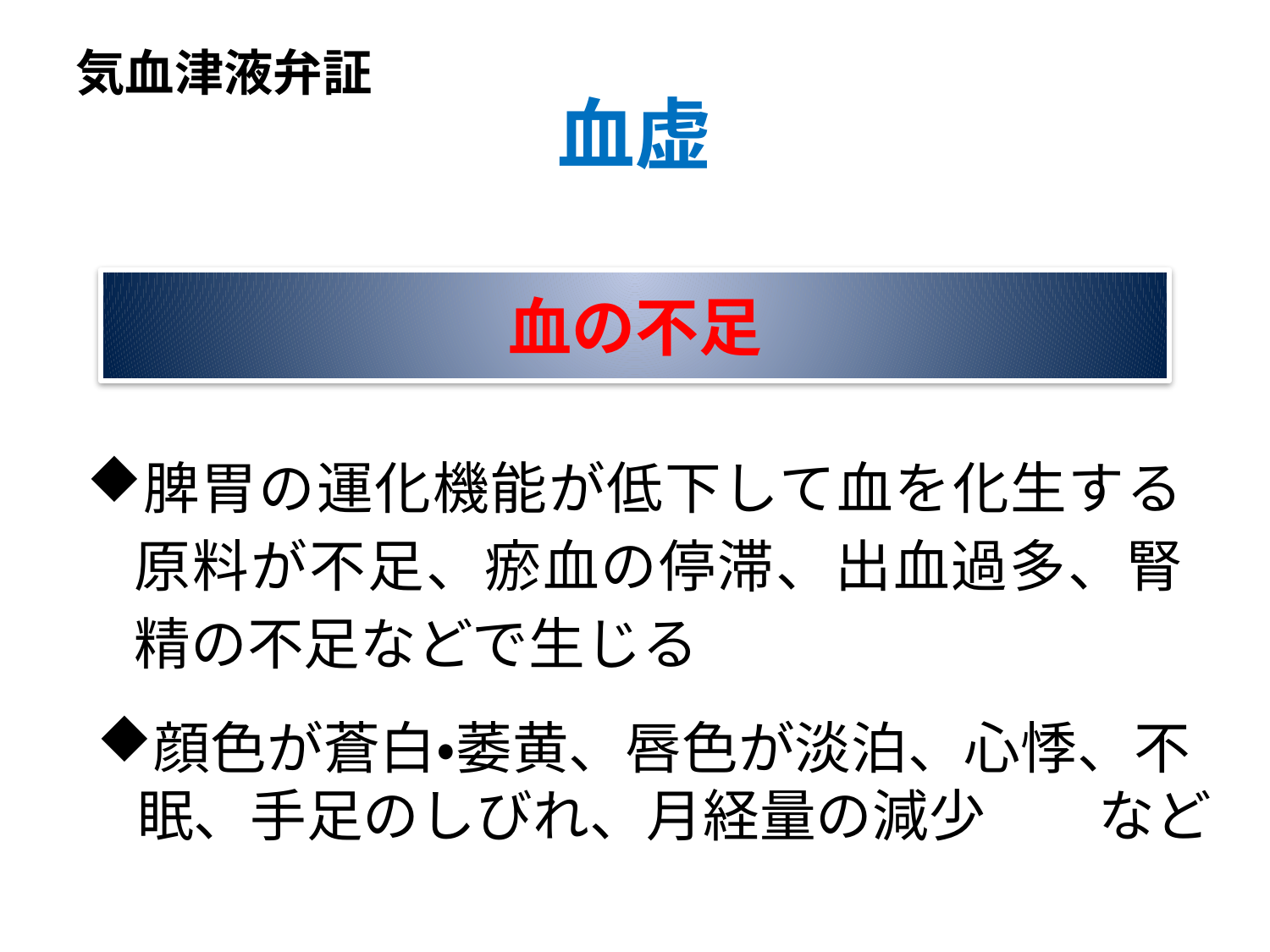

気血津液弁証
# 血虚

血の不足
脾胃の運化機能が低下して血を化生する原料が不足、瘀血の停滞、出血過多、腎精の不足などで生じる
顔色が蒼白・萎黄、唇色が淡泊、心悸、不眠、手足のしびれ、月経量の減少　　など